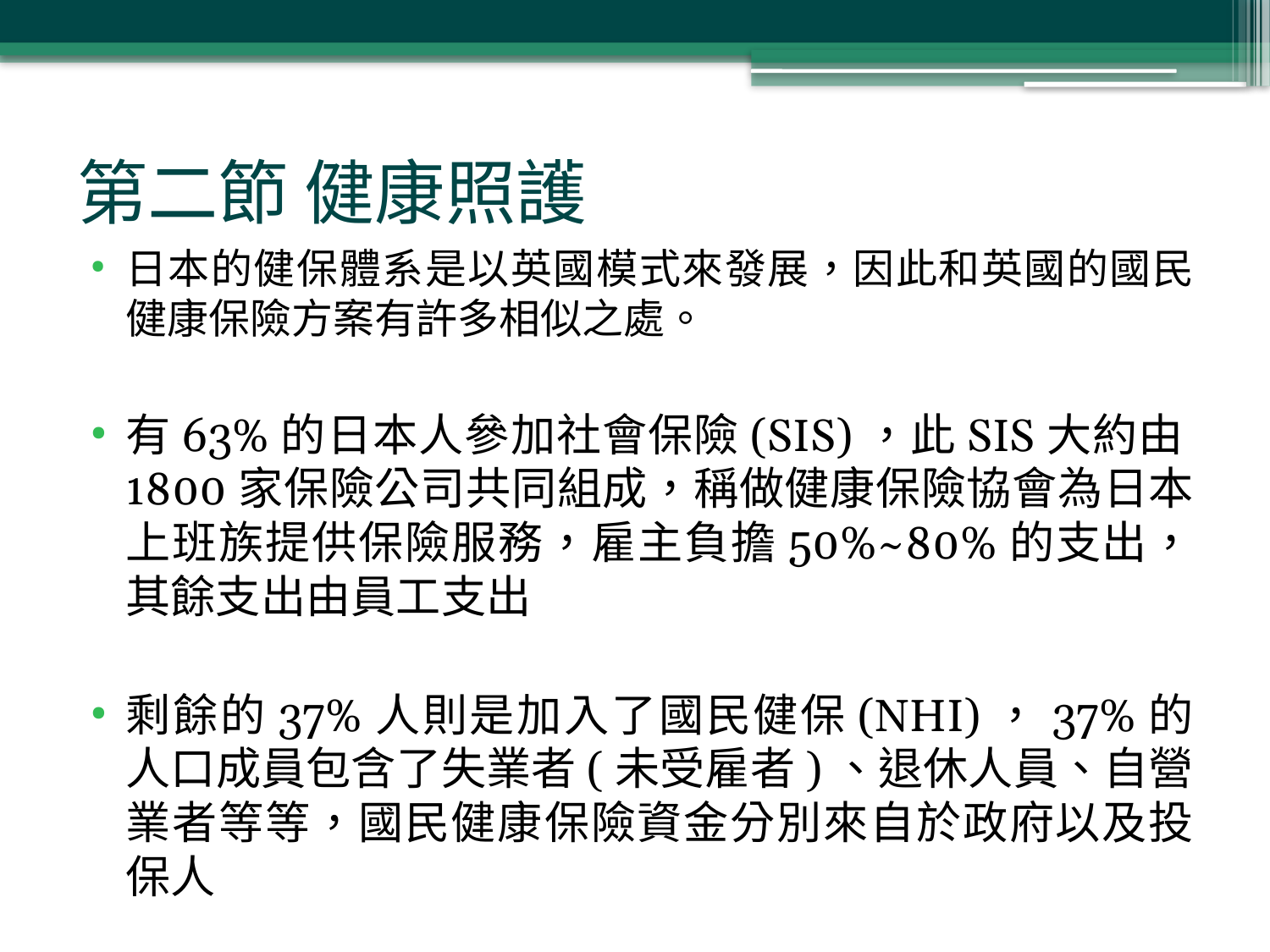

# 第二節 健康照護
日本的健保體系是以英國模式來發展，因此和英國的國民健康保險方案有許多相似之處。

有63%的日本人參加社會保險(SIS)，此SIS大約由1800家保險公司共同組成，稱做健康保險協會為日本上班族提供保險服務，雇主負擔50%~80%的支出，其餘支出由員工支出

剩餘的37%人則是加入了國民健保(NHI)，37%的人口成員包含了失業者(未受雇者)、退休人員、自營業者等等，國民健康保險資金分別來自於政府以及投保人